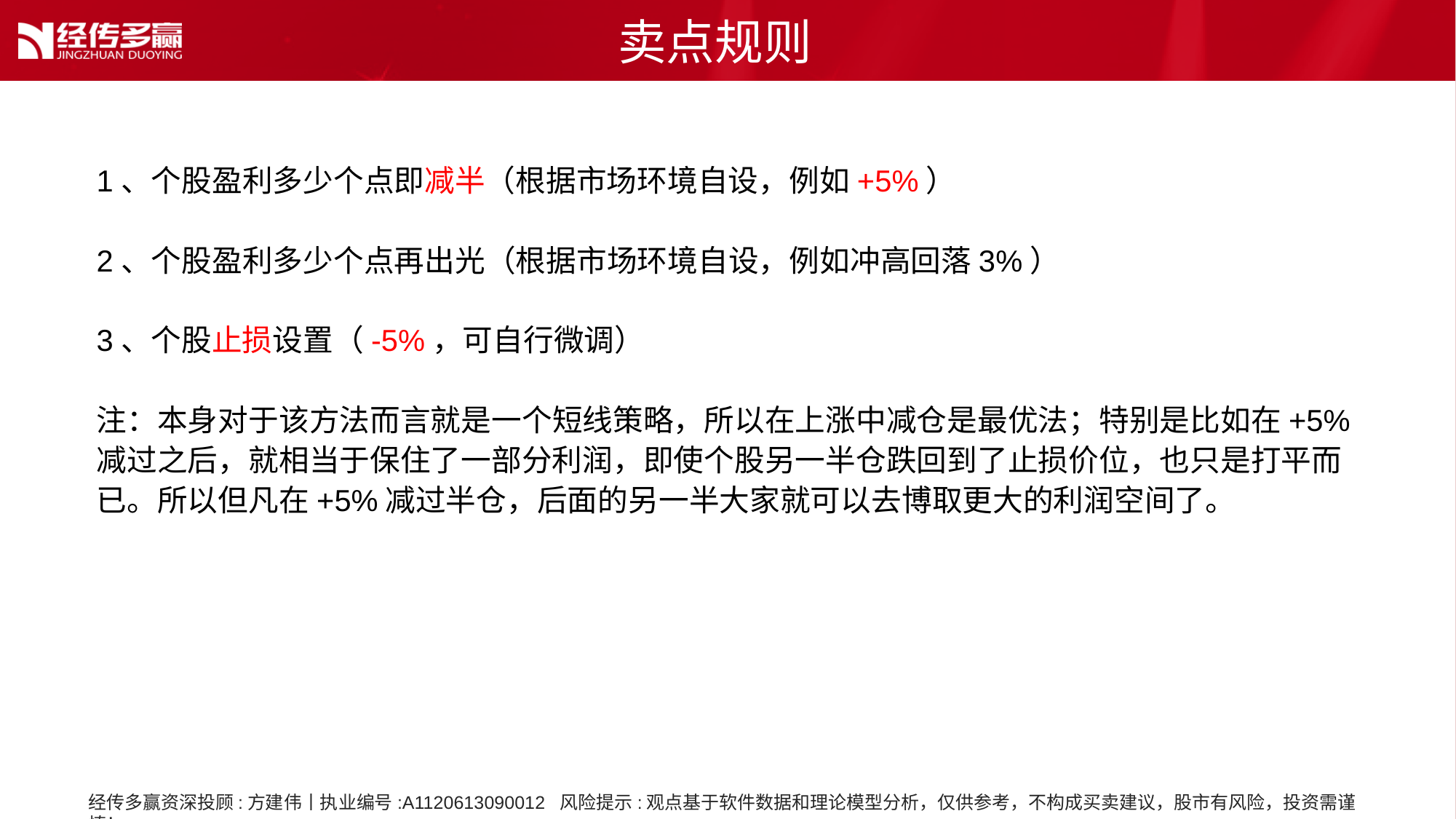

卖点规则
1、个股盈利多少个点即减半（根据市场环境自设，例如+5%）

2、个股盈利多少个点再出光（根据市场环境自设，例如冲高回落3%）

3、个股止损设置（-5%，可自行微调）

注：本身对于该方法而言就是一个短线策略，所以在上涨中减仓是最优法；特别是比如在+5%减过之后，就相当于保住了一部分利润，即使个股另一半仓跌回到了止损价位，也只是打平而已。所以但凡在+5%减过半仓，后面的另一半大家就可以去博取更大的利润空间了。